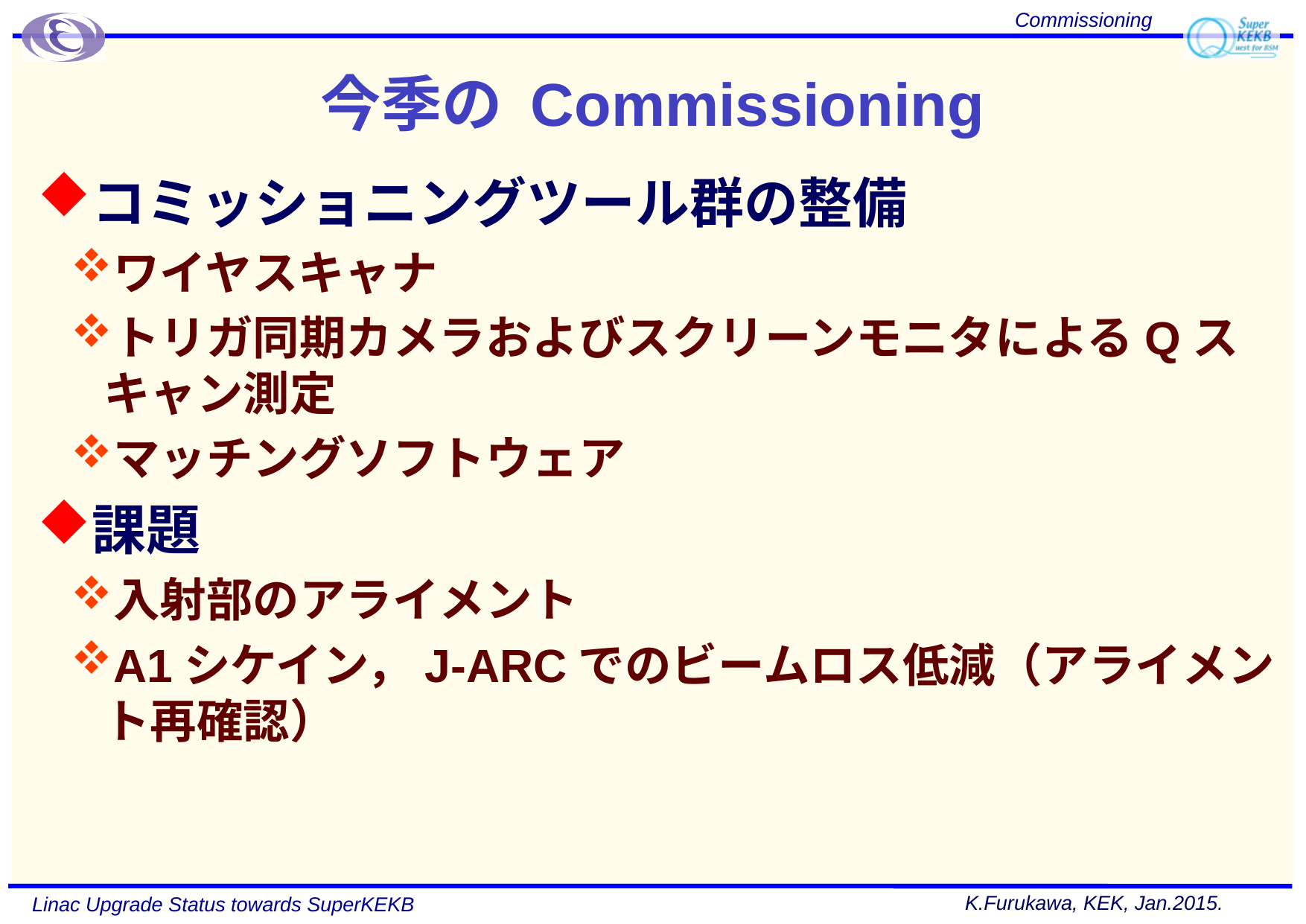

Commissioning
# 今季の Commissioning
コミッショニングツール群の整備
ワイヤスキャナ
トリガ同期カメラおよびスクリーンモニタによるQスキャン測定
マッチングソフトウェア
課題
入射部のアライメント
A1シケイン，J-ARCでのビームロス低減（アライメント再確認）